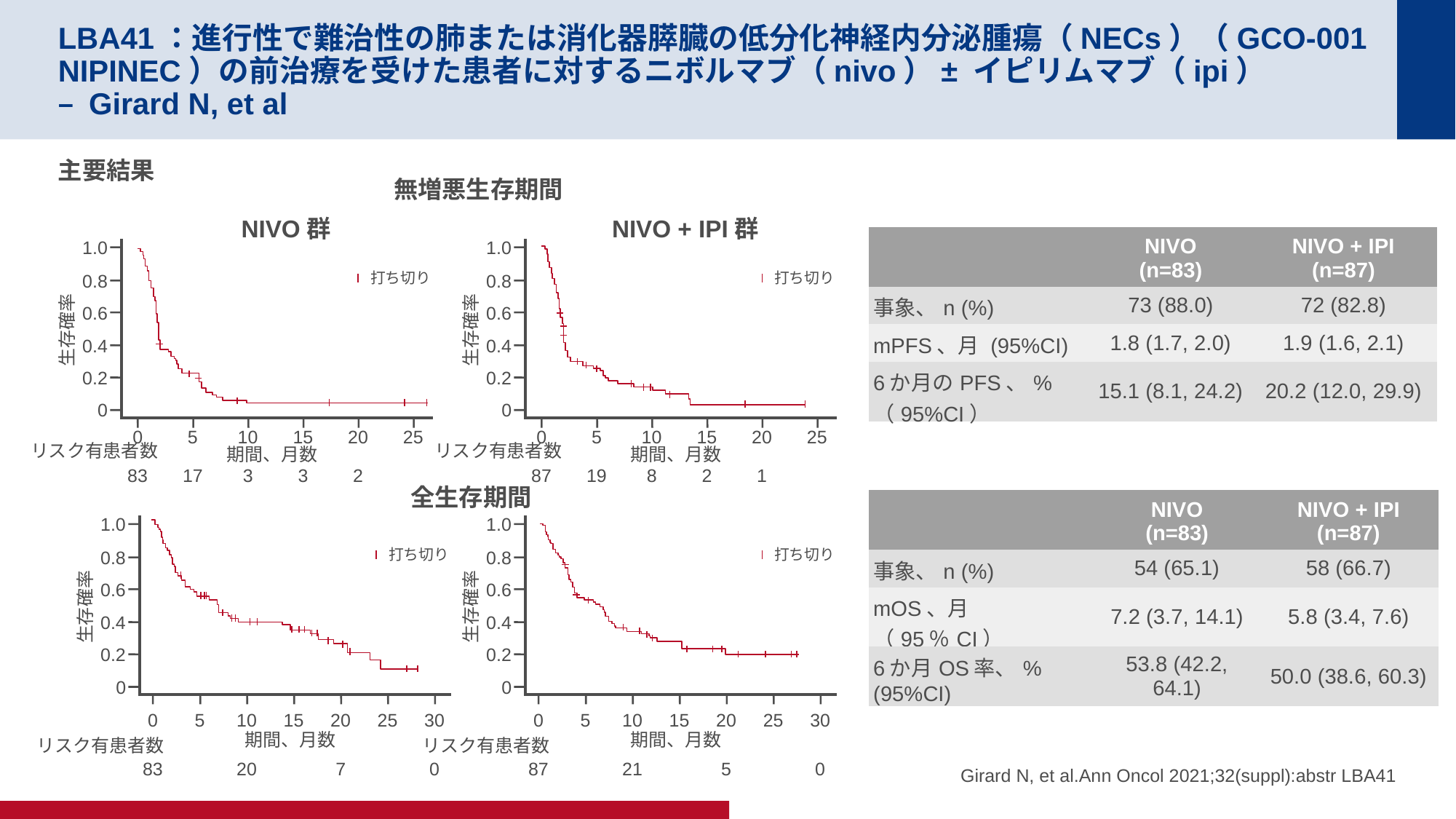

# LBA41：進行性で難治性の肺または消化器膵臓の低分化神経内分泌腫瘍（NECs）（GCO-001 NIPINEC）の前治療を受けた患者に対するニボルマブ（nivo）± イピリムマブ（ipi） – Girard N, et al
主要結果
無増悪生存期間
NIVO群
NIVO + IPI群
1.0

0.8

0.6

生存確率
0.4

0.2

0

打ち切り

0
5
10
15
20
25
リスク有患者数
期間、月数
87
19
8
2
1
|  | NIVO (n=83) | NIVO + IPI (n=87) |
| --- | --- | --- |
| 事象、n (%) | 73 (88.0) | 72 (82.8) |
| mPFS、月 (95%CI) | 1.8 (1.7, 2.0) | 1.9 (1.6, 2.1) |
| 6か月のPFS、%（95%CI） | 15.1 (8.1, 24.2) | 20.2 (12.0, 29.9) |
1.0

0.8

0.6

生存確率
0.4

0.2

0

打ち切り

0
5
10
15
20
25
リスク有患者数
期間、月数
83
17
3
3
2
全生存期間
|  | NIVO (n=83) | NIVO + IPI (n=87) |
| --- | --- | --- |
| 事象、n (%) | 54 (65.1) | 58 (66.7) |
| mOS、月（95％CI） | 7.2 (3.7, 14.1) | 5.8 (3.4, 7.6) |
| 6か月OS率、% (95%CI) | 53.8 (42.2, 64.1) | 50.0 (38.6, 60.3) |
1.0

0.8

0.6

生存確率
0.4

0.2

0

打ち切り

0
5
10
15
20
25
30
期間、月数
リスク有患者数
83
20
7
0
1.0

0.8

0.6

生存確率
0.4

0.2

0

打ち切り

0
5
10
15
20
25
30
期間、月数
リスク有患者数
87
21
5
0

Girard N, et al.Ann Oncol 2021;32(suppl):abstr LBA41